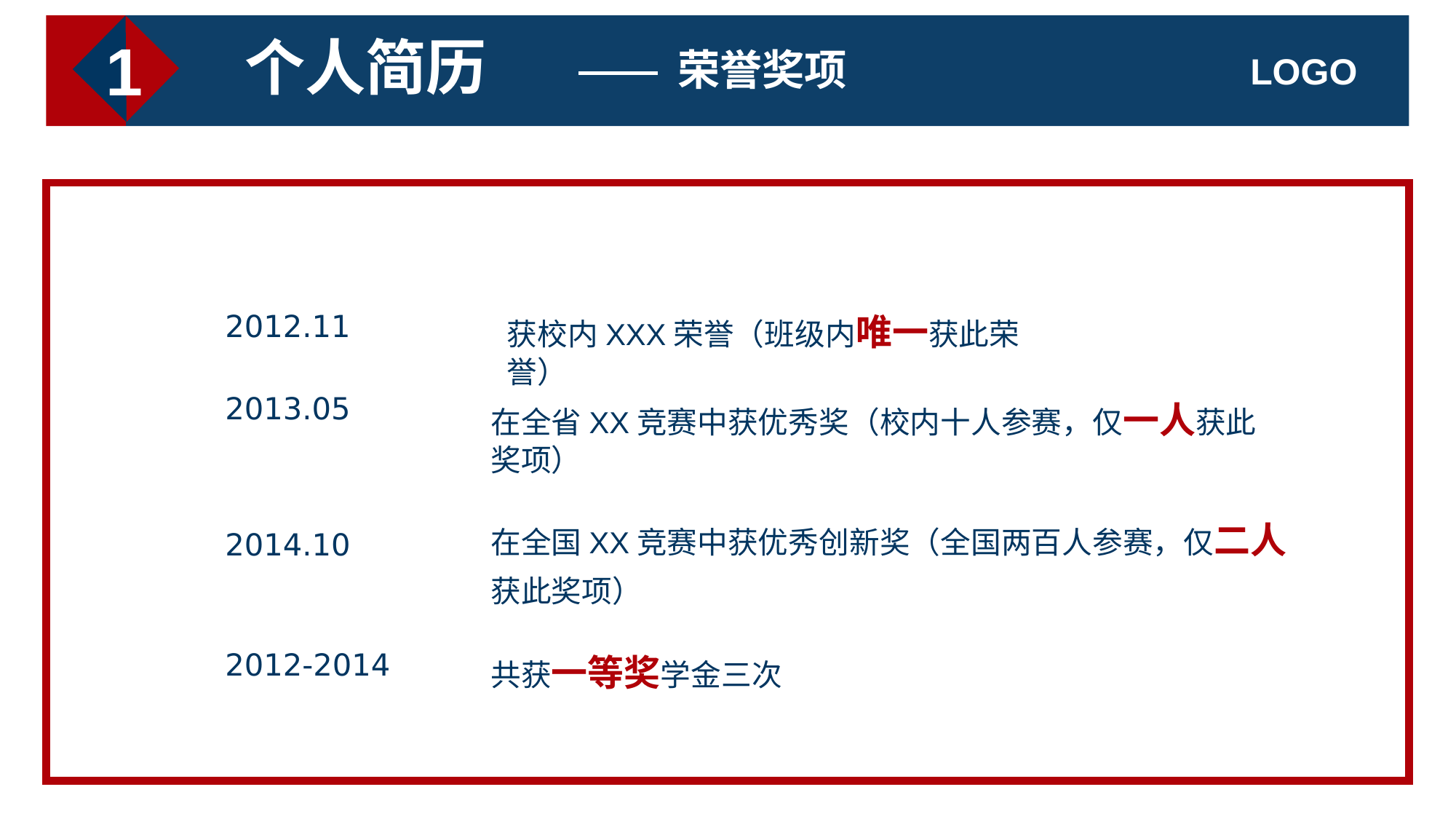

1

个人简历
荣誉奖项
2012.11
获校内XXX荣誉（班级内唯一获此荣誉）
2013.05
在全省XX竞赛中获优秀奖（校内十人参赛，仅一人获此奖项）

在全国XX竞赛中获优秀创新奖（全国两百人参赛，仅二人获此奖项）
2014.10
共获一等奖学金三次
2012-2014